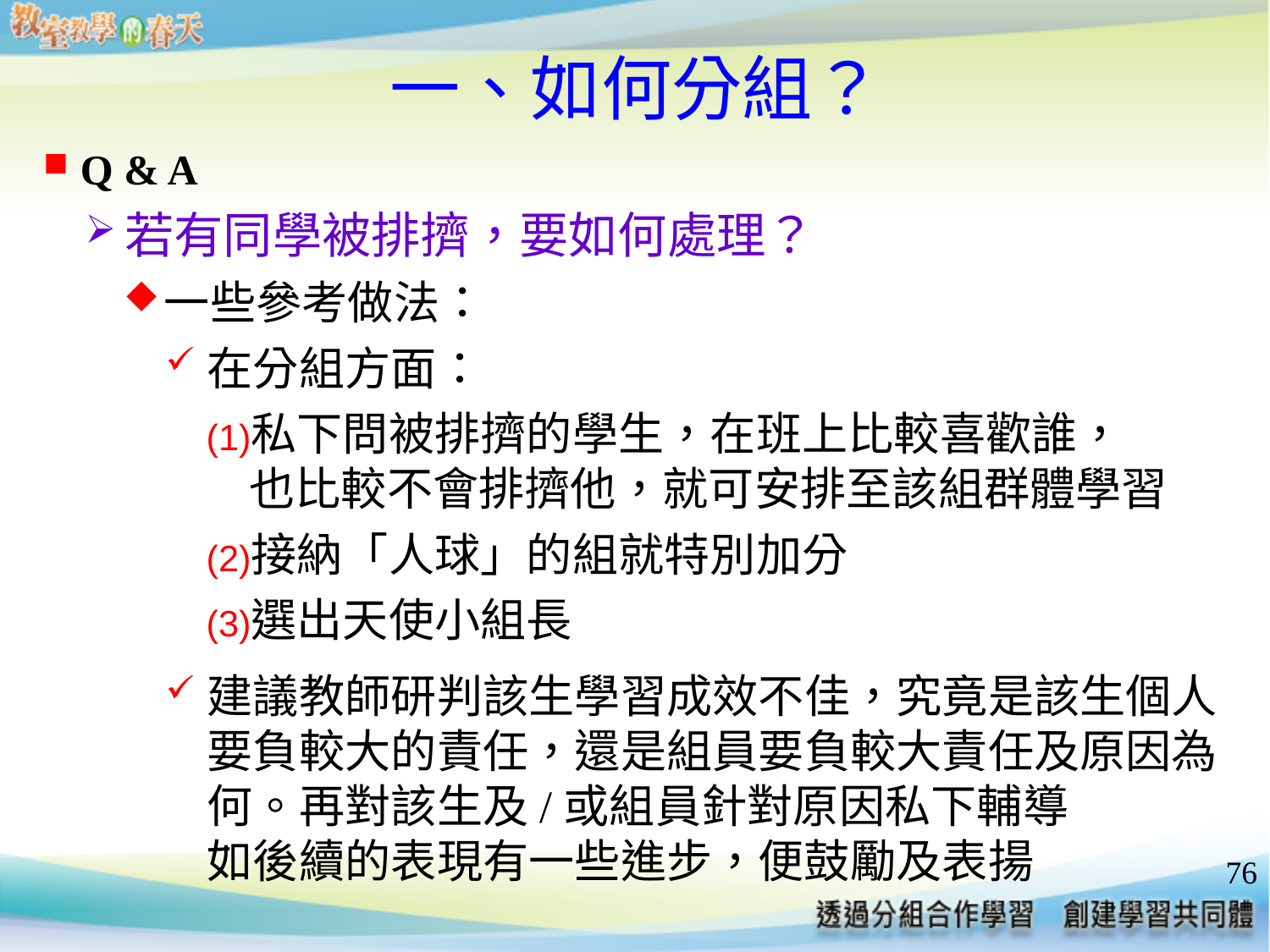

# 一、如何分組？
Q & A
若有同學被排擠，要如何處理？
一些參考做法：
在分組方面：
私下問被排擠的學生，在班上比較喜歡誰，
也比較不會排擠他，就可安排至該組群體學習
接納「人球」的組就特別加分
選出天使小組長
建議教師研判該生學習成效不佳，究竟是該生個人要負較大的責任，還是組員要負較大責任及原因為何。再對該生及/或組員針對原因私下輔導
如後續的表現有一些進步，便鼓勵及表揚
76